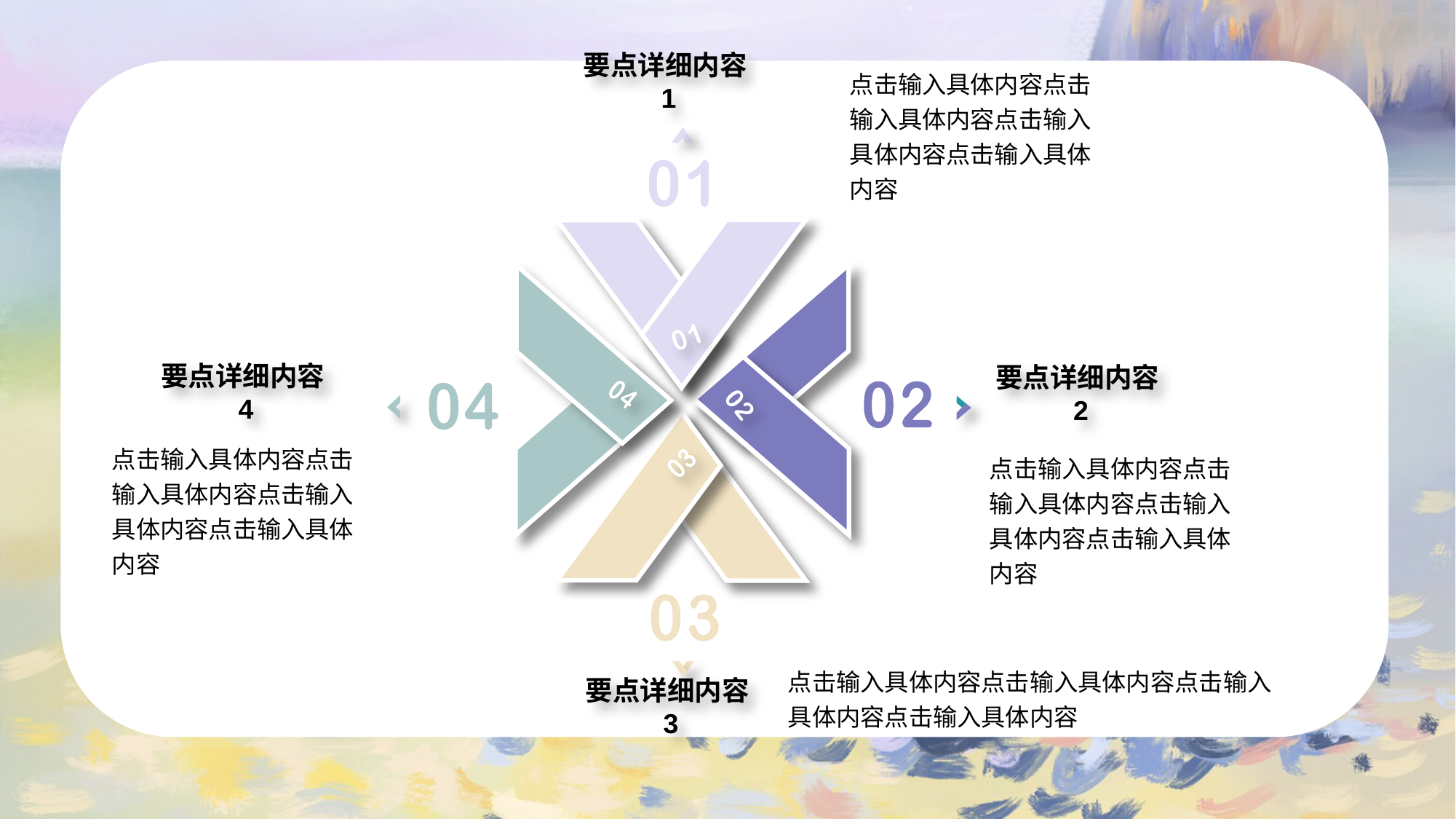

要点详细内容1

点击输入具体内容点击输入具体内容点击输入具体内容点击输入具体内容

要点详细内容2

要点详细内容4

要点详细内容3
点击输入具体内容点击输入具体内容点击输入具体内容点击输入具体内容
点击输入具体内容点击输入具体内容点击输入具体内容点击输入具体内容
点击输入具体内容点击输入具体内容点击输入具体内容点击输入具体内容